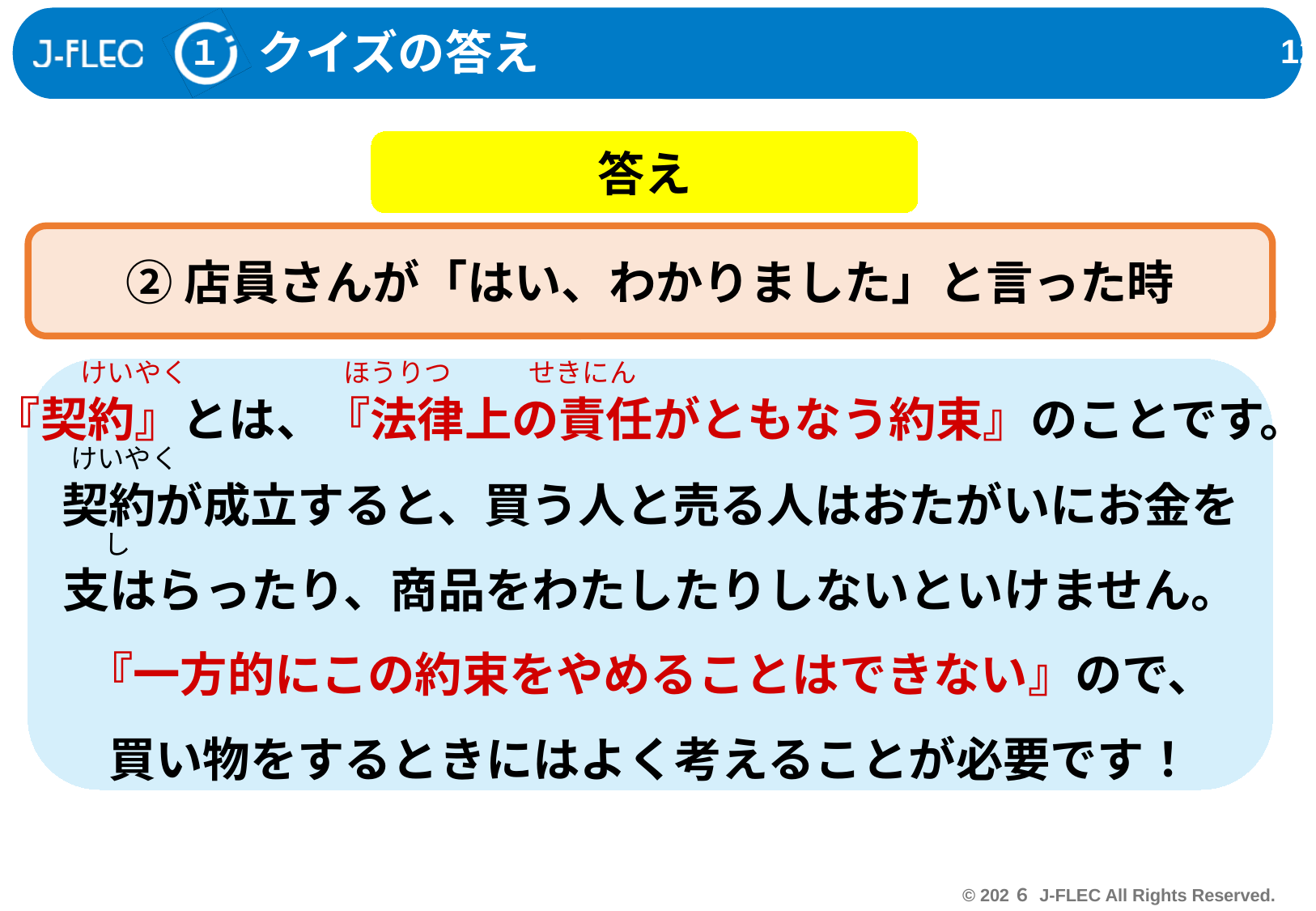

クイズの答え
１
答え
②店員さんが「はい、わかりました」と言った時
けいやく
ほうりつ
せきにん
『契約』とは、『法律上の責任がともなう約束』のことです。
契約が成立すると、買う人と売る人はおたがいにお金を
支はらったり、商品をわたしたりしないといけません。
『一方的にこの約束をやめることはできない』ので、
買い物をするときにはよく考えることが必要です！
けいやく
し